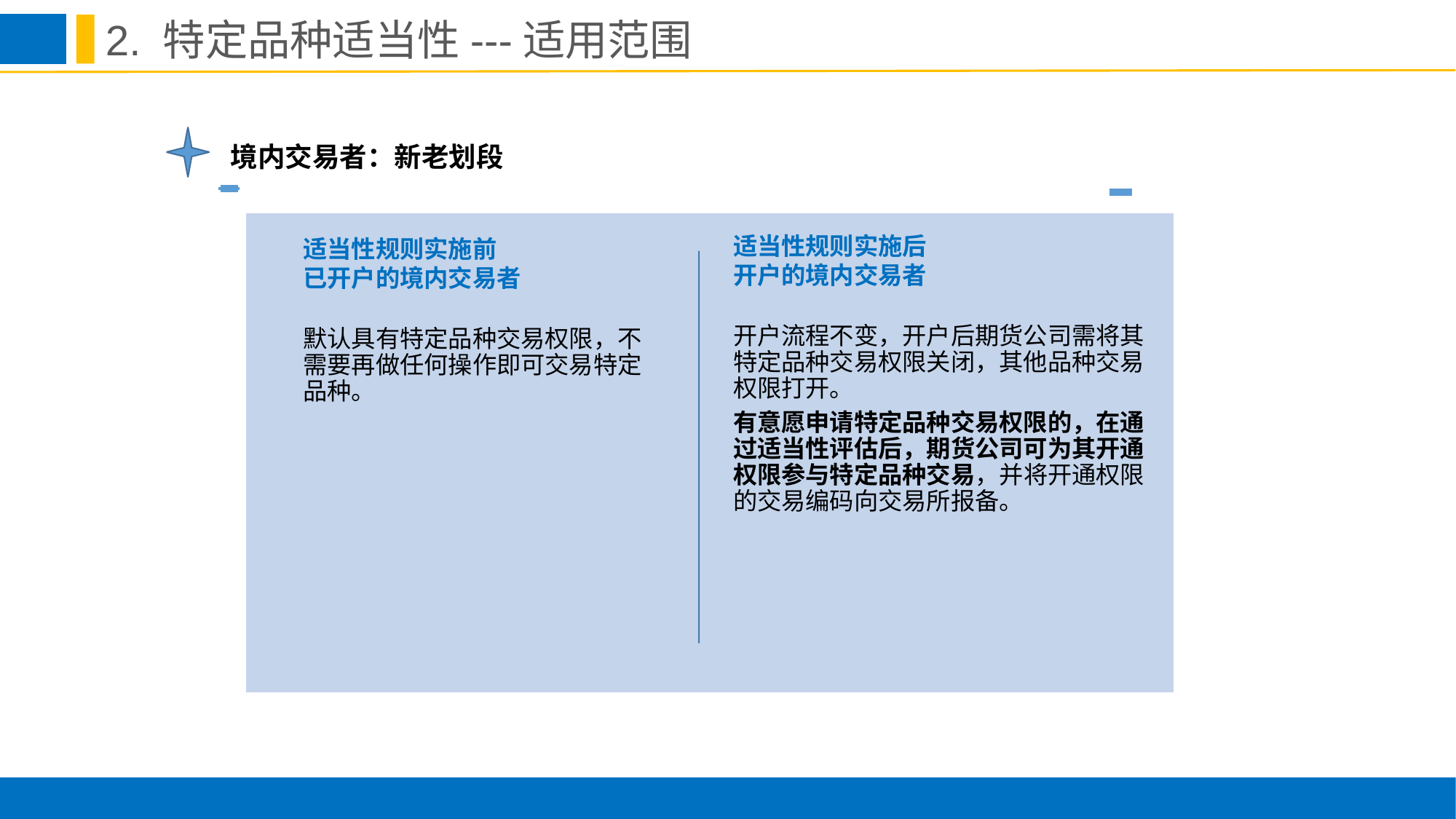

2. 特定品种适当性---适用范围

境内交易者：新老划段
适当性规则实施前
已开户的境内交易者

默认具有特定品种交易权限，不需要再做任何操作即可交易特定品种。
适当性规则实施后
开户的境内交易者

开户流程不变，开户后期货公司需将其特定品种交易权限关闭，其他品种交易权限打开。
有意愿申请特定品种交易权限的，在通过适当性评估后，期货公司可为其开通权限参与特定品种交易，并将开通权限的交易编码向交易所报备。